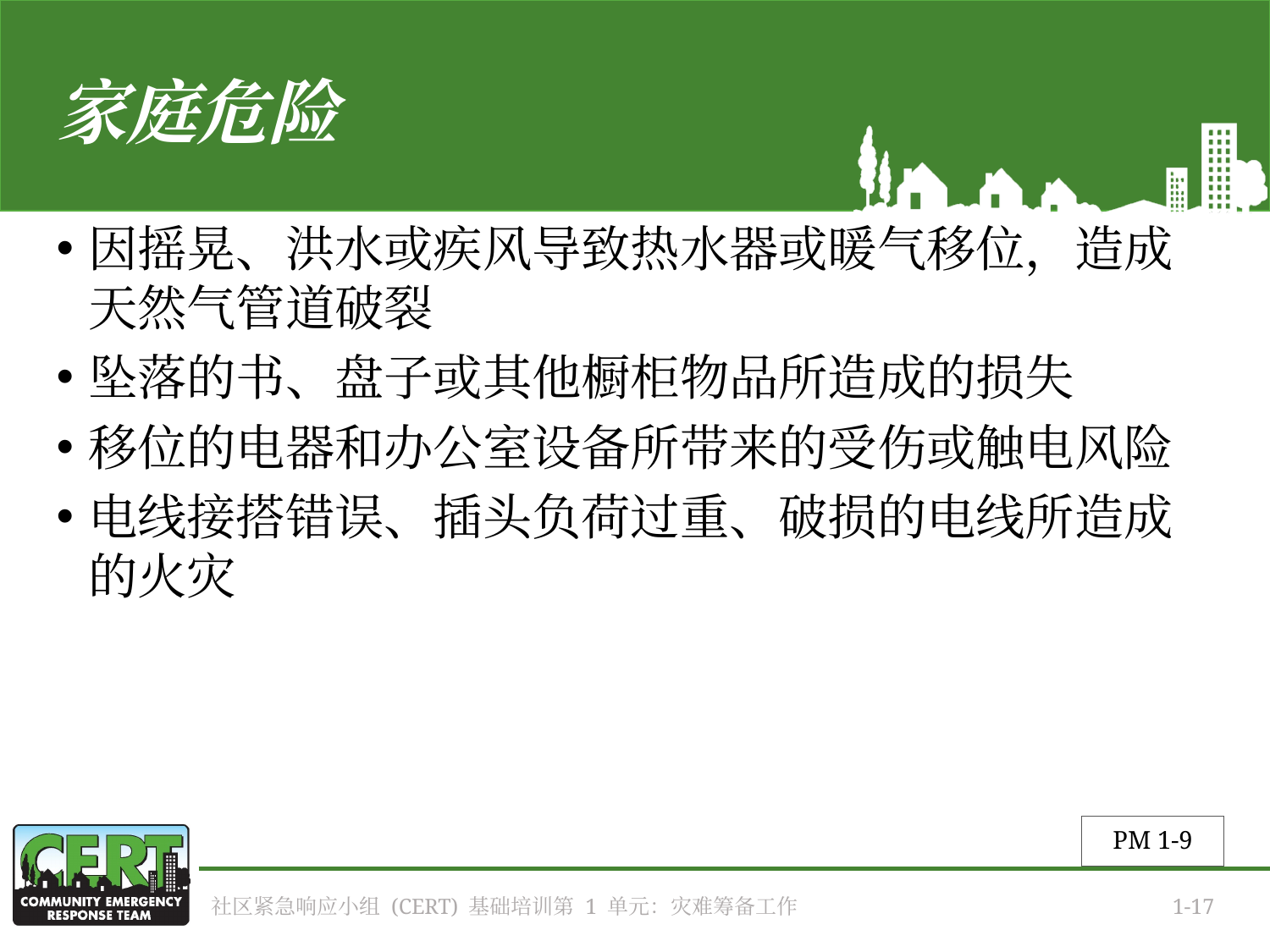

# 家庭危险
因摇晃、洪水或疾风导致热水器或暖气移位，造成天然气管道破裂
坠落的书、盘子或其他橱柜物品所造成的损失
移位的电器和办公室设备所带来的受伤或触电风险
电线接搭错误、插头负荷过重、破损的电线所造成的火灾
PM 1-9
社区紧急响应小组 (CERT) 基础培训第 1 单元：灾难筹备工作
1-17